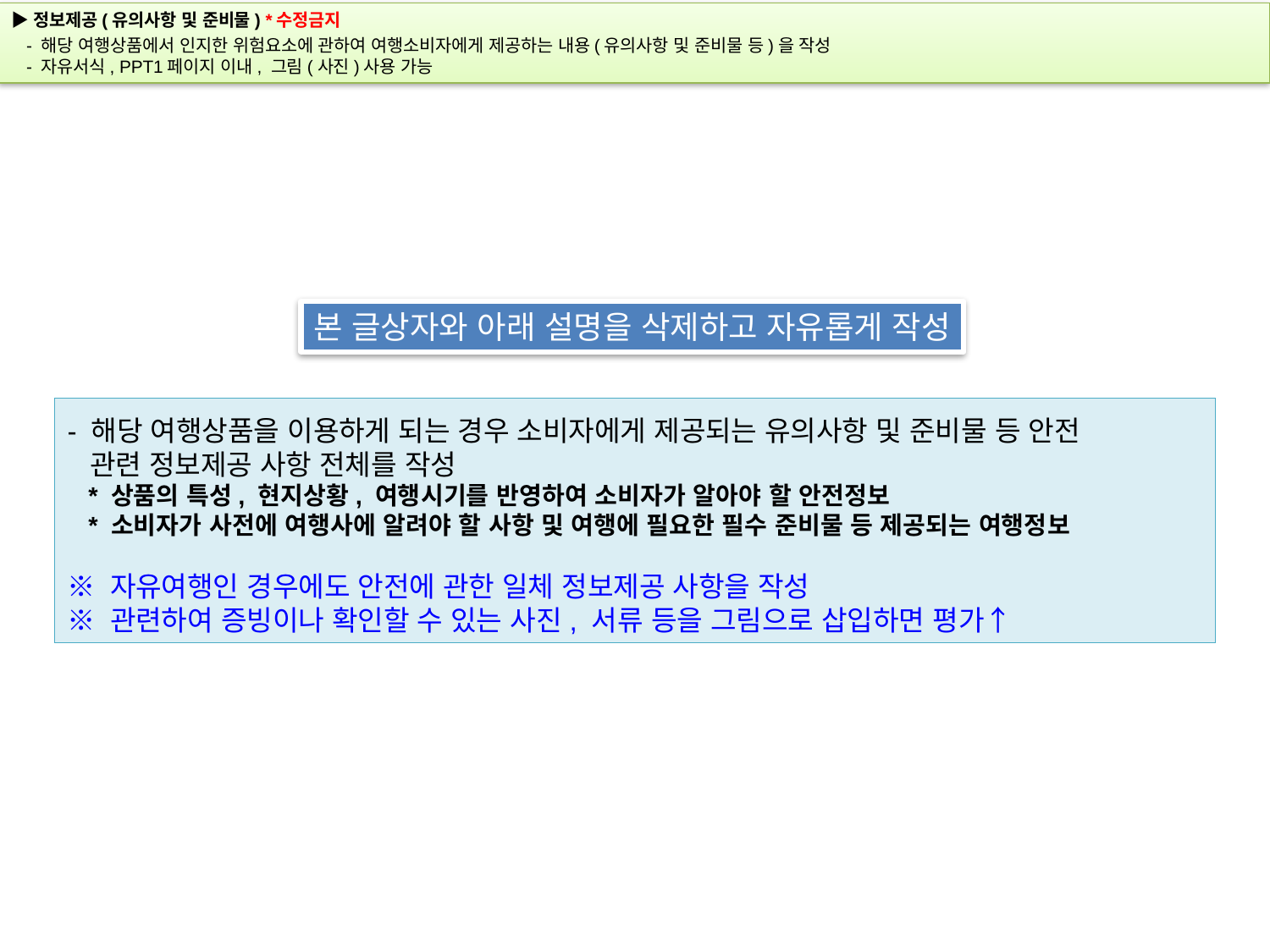

본 글상자와 아래 설명을 삭제하고 자유롭게 작성

- 해당 여행상품을 이용하게 되는 경우 소비자에게 제공되는 유의사항 및 준비물 등 안전
  관련 정보제공 사항 전체를 작성
   * 상품의 특성, 현지상황, 여행시기를 반영하여 소비자가 알아야 할 안전정보
   * 소비자가 사전에 여행사에 알려야 할 사항 및 여행에 필요한 필수 준비물 등 제공되는 여행정보

※ 자유여행인 경우에도 안전에 관한 일체 정보제공 사항을 작성
※ 관련하여 증빙이나 확인할 수 있는 사진, 서류 등을 그림으로 삽입하면 평가↑